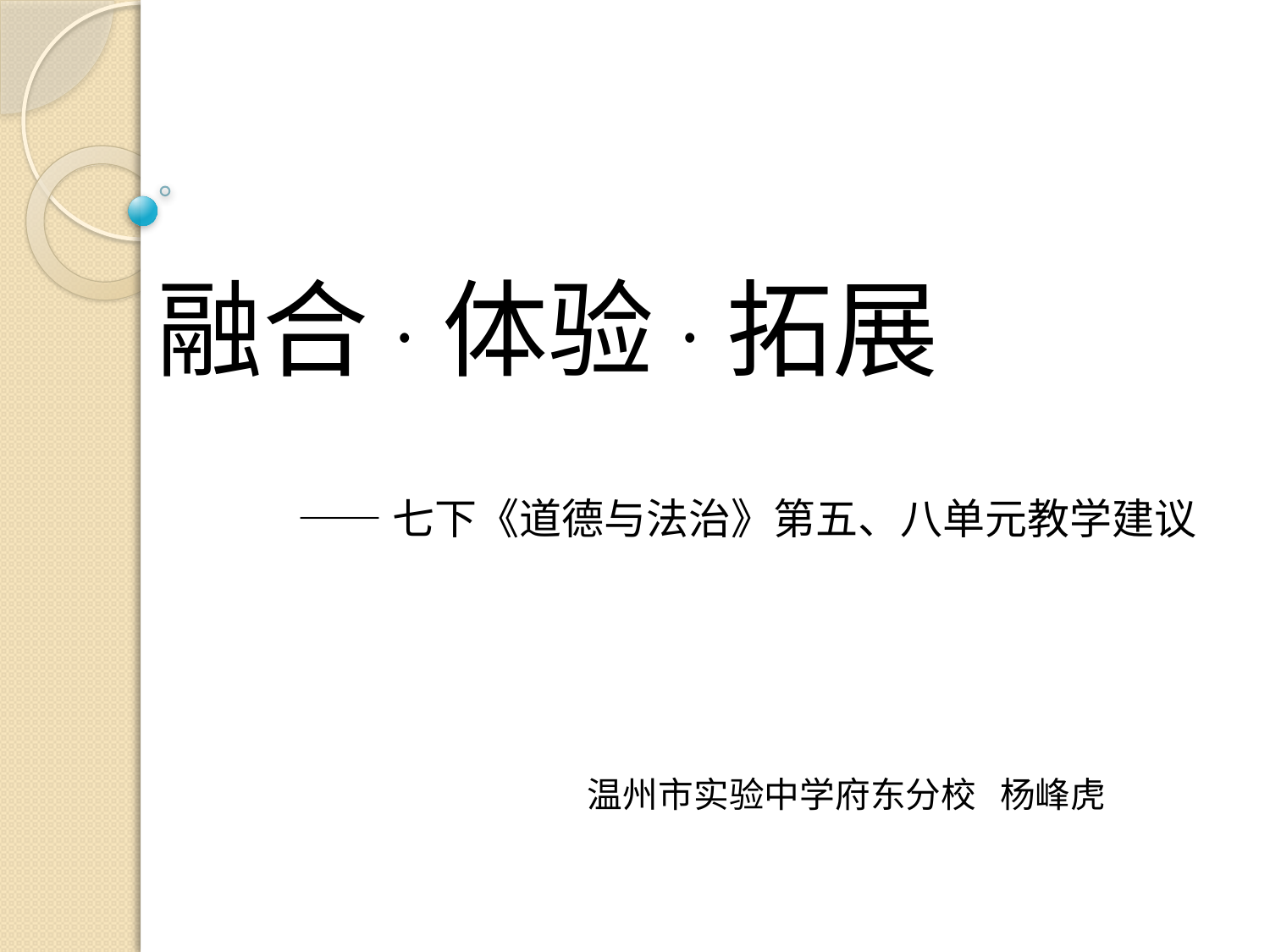

融合·体验·拓展
——七下《道德与法治》第五、八单元教学建议
温州市实验中学府东分校   杨峰虎